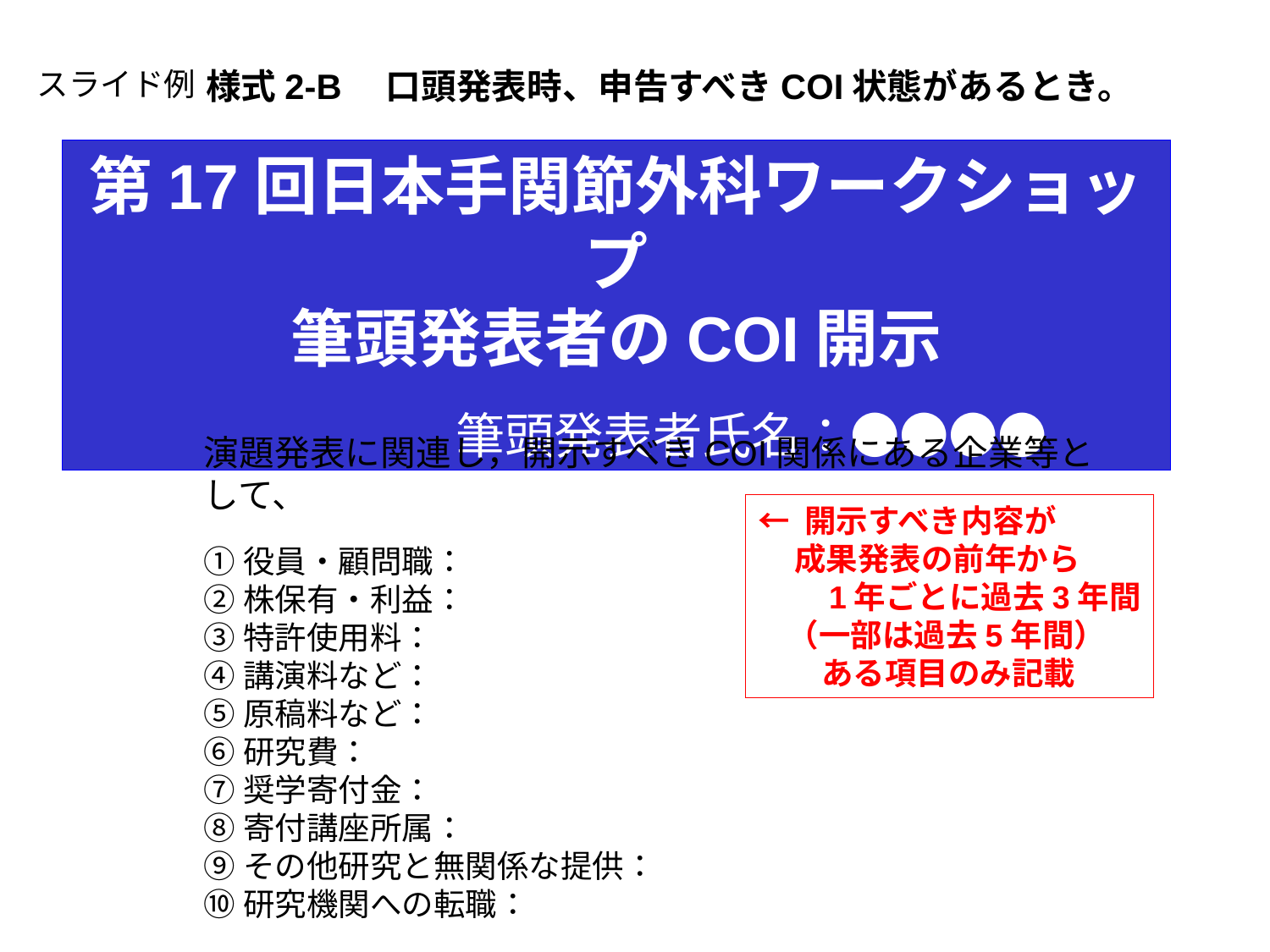

スライド例
様式2-B　口頭発表時、申告すべきCOI状態があるとき。
第17回日本手関節外科ワークショップ
筆頭発表者のCOI開示

			筆頭発表者氏名：●●●●
演題発表に関連し，開示すべきCOI関係にある企業等として、

①役員・顧問職：
②株保有・利益：
③特許使用料：
④講演料など：
⑤原稿料など：
⑥研究費：
⑦奨学寄付金：
⑧寄付講座所属：
⑨その他研究と無関係な提供：
⑩研究機関への転職：
← 開示すべき内容が
    成果発表の前年から
　　1年ごとに過去3年間
   （一部は過去5年間）
　　ある項目のみ記載